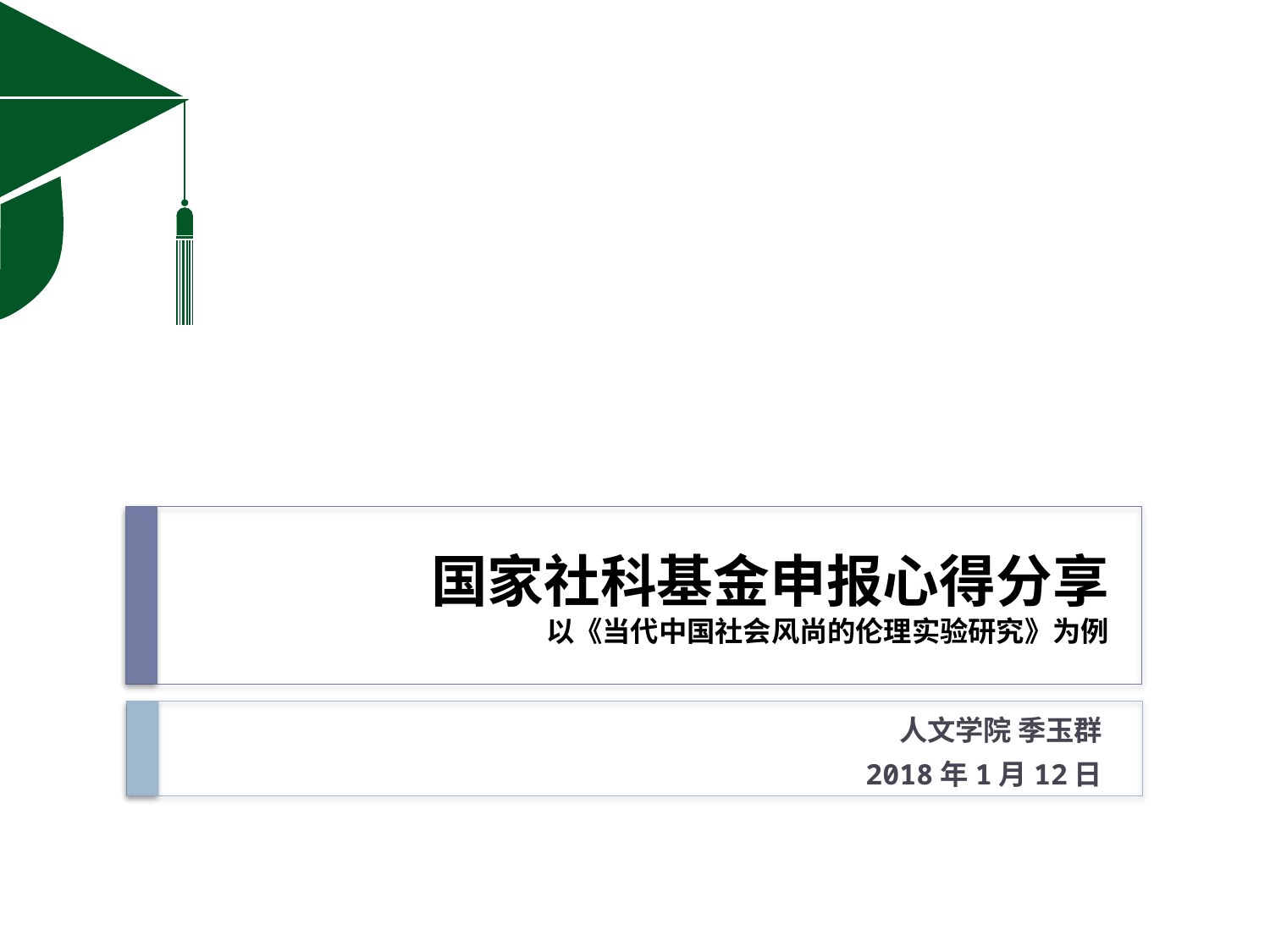

# 国家社科基金申报心得分享 以《当代中国社会风尚的伦理实验研究》为例
人文学院 季玉群
2018年1月12日